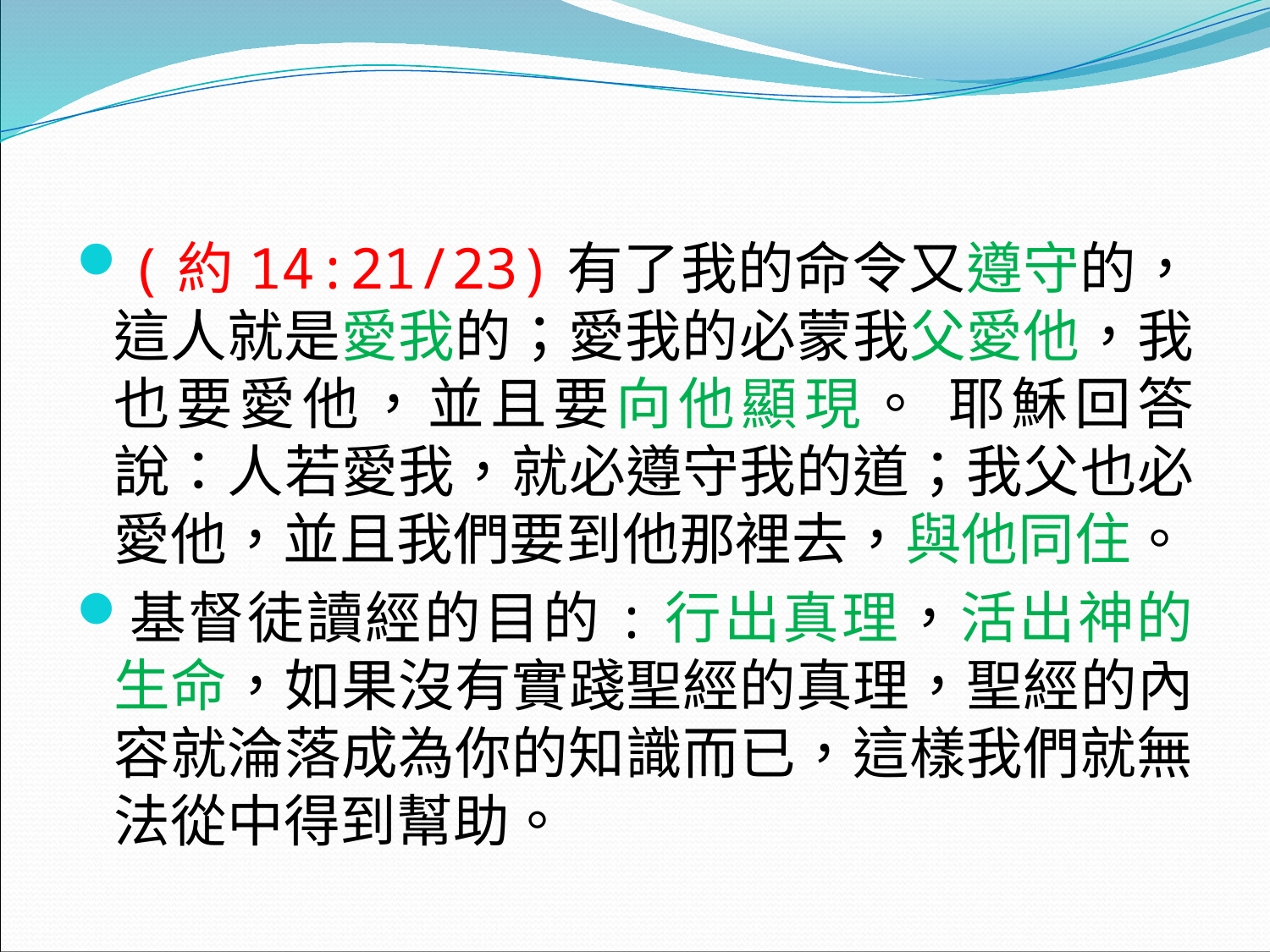

#
(約14:21/23)有了我的命令又遵守的，這人就是愛我的；愛我的必蒙我父愛他，我也要愛他，並且要向他顯現。 耶穌回答說：人若愛我，就必遵守我的道；我父也必愛他，並且我們要到他那裡去，與他同住。
基督徒讀經的目的:行出真理，活出神的生命，如果沒有實踐聖經的真理，聖經的內容就淪落成為你的知識而已，這樣我們就無法從中得到幫助。